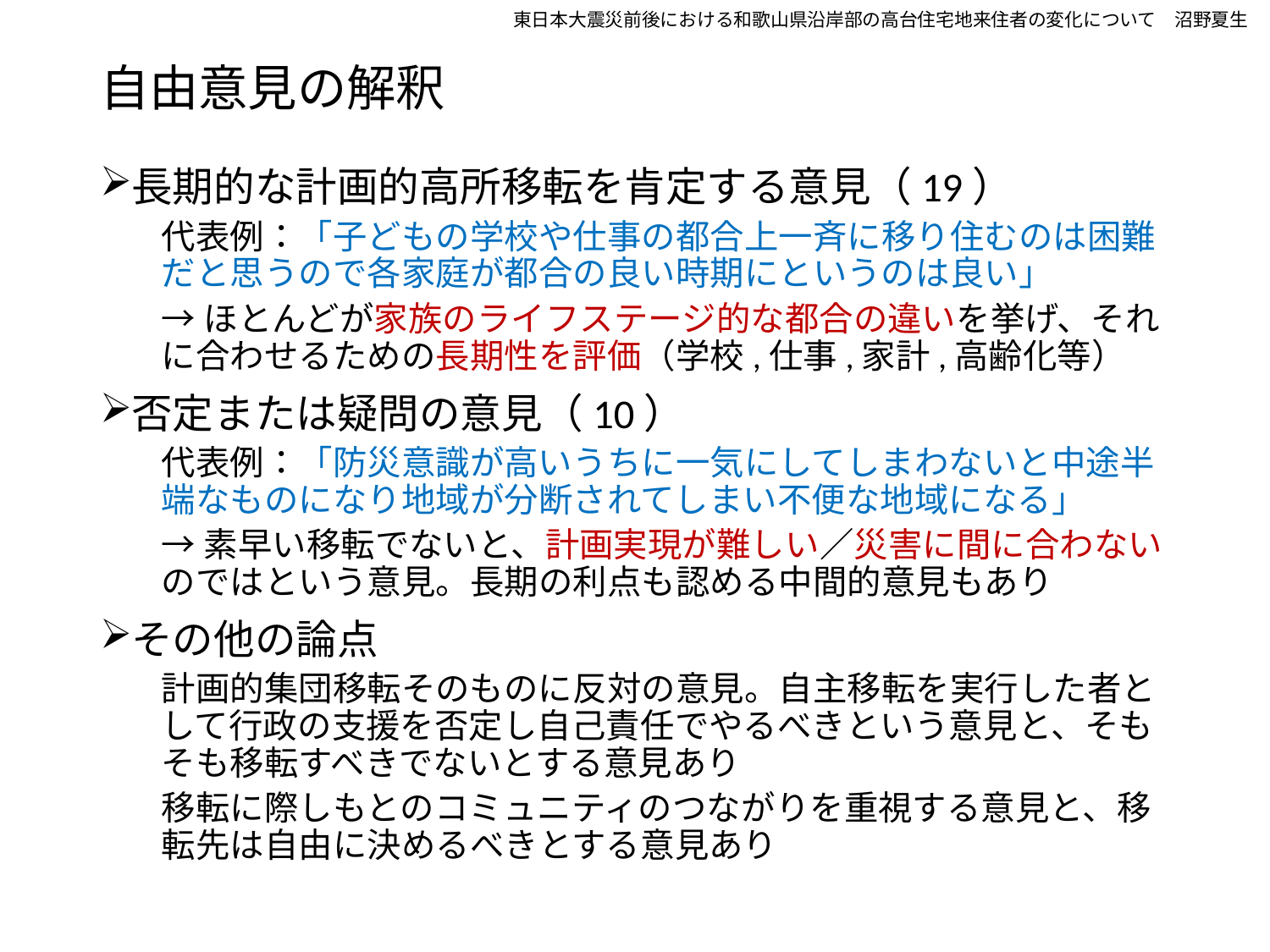

東日本大震災前後における和歌山県沿岸部の高台住宅地来住者の変化について　沼野夏生
# 自由意見の解釈
長期的な計画的高所移転を肯定する意見（19）
代表例：「子どもの学校や仕事の都合上一斉に移り住むのは困難だと思うので各家庭が都合の良い時期にというのは良い」
→ほとんどが家族のライフステージ的な都合の違いを挙げ、それに合わせるための長期性を評価（学校,仕事,家計,高齢化等）
否定または疑問の意見（10）
代表例：「防災意識が高いうちに一気にしてしまわないと中途半端なものになり地域が分断されてしまい不便な地域になる」
→素早い移転でないと、計画実現が難しい／災害に間に合わないのではという意見。長期の利点も認める中間的意見もあり
その他の論点
計画的集団移転そのものに反対の意見。自主移転を実行した者として行政の支援を否定し自己責任でやるべきという意見と、そもそも移転すべきでないとする意見あり
移転に際しもとのコミュニティのつながりを重視する意見と、移転先は自由に決めるべきとする意見あり